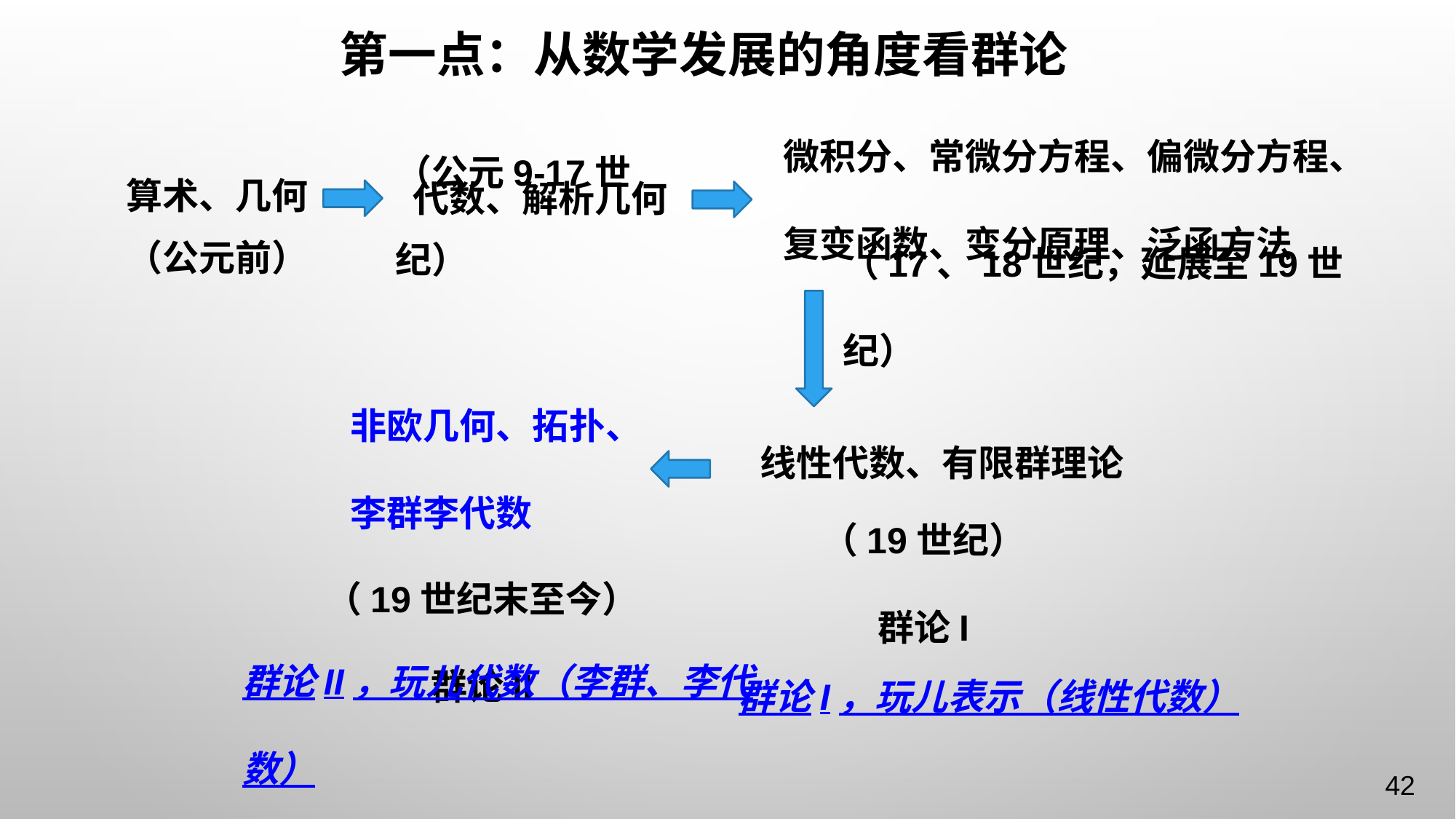

# 第一点：从数学发展的角度看群论
微积分、常微分方程、偏微分方程、
复变函数、变分原理、泛函方法
算术、几何
代数、解析几何

（公元前）
（公元9-17世纪）
（17、18世纪，延展至19世纪）

非欧几何、拓扑、
李群李代数
线性代数、有限群理论

（19世纪）
群论I
（19世纪末至今）
群论II
群论I，玩儿表示（线性代数）
群论II，玩儿代数（李群、李代数）
42